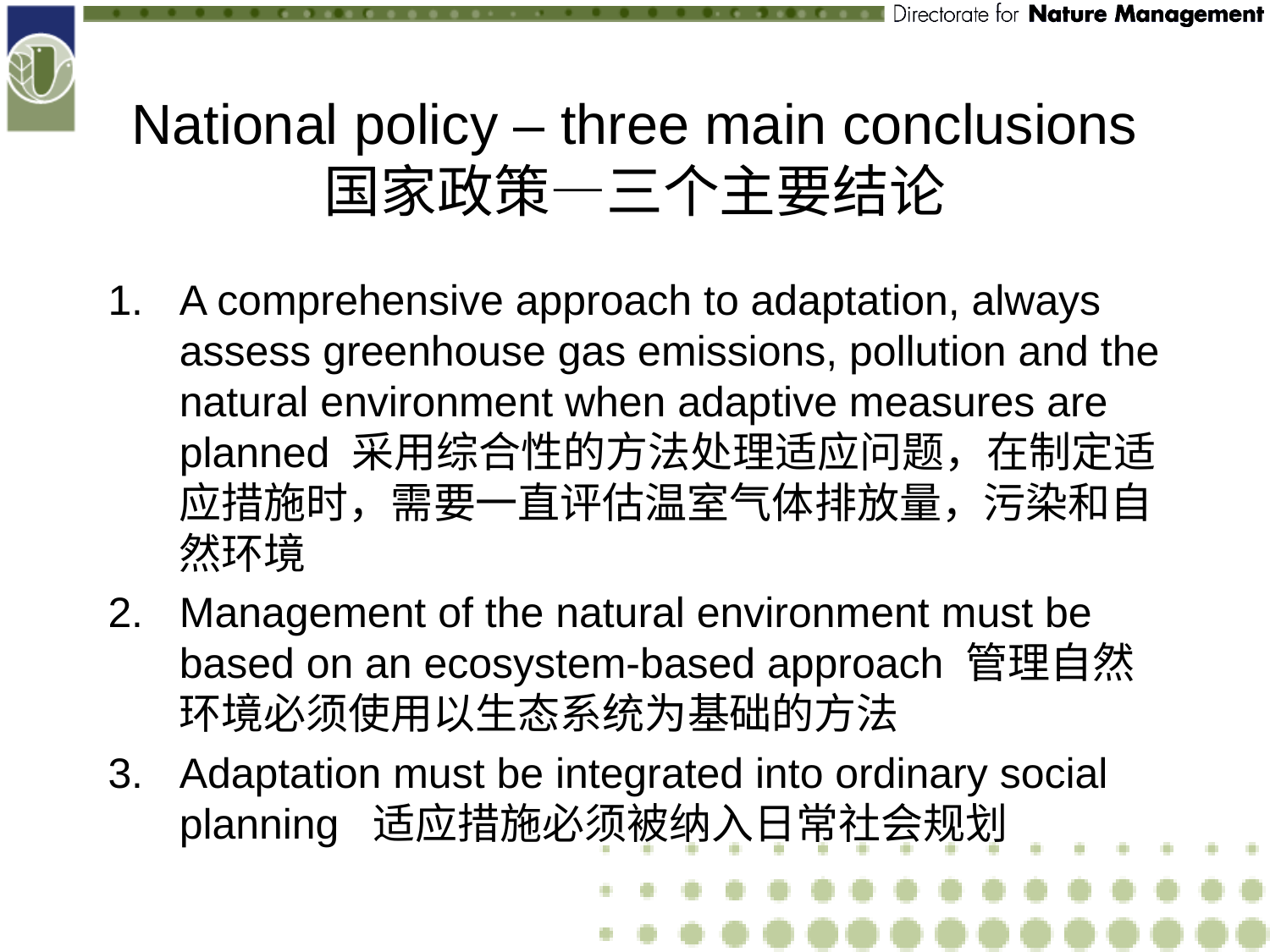

# National policy – three main conclusions 国家政策—三个主要结论
A comprehensive approach to adaptation, always assess greenhouse gas emissions, pollution and the natural environment when adaptive measures are planned 采用综合性的方法处理适应问题，在制定适应措施时，需要一直评估温室气体排放量，污染和自然环境
Management of the natural environment must be based on an ecosystem-based approach 管理自然环境必须使用以生态系统为基础的方法
Adaptation must be integrated into ordinary social planning  适应措施必须被纳入日常社会规划